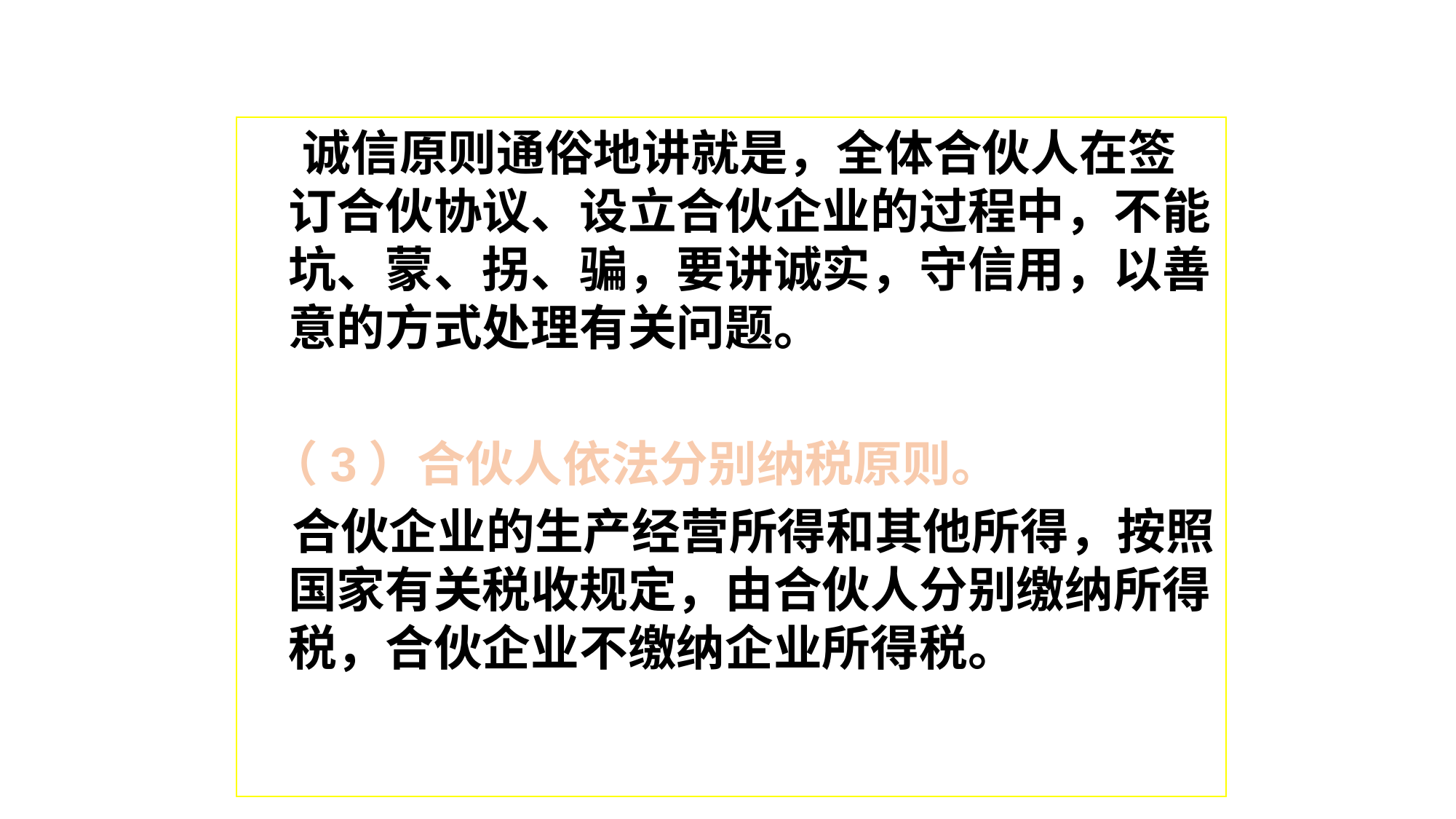

诚信原则通俗地讲就是，全体合伙人在签订合伙协议、设立合伙企业的过程中，不能坑、蒙、拐、骗，要讲诚实，守信用，以善意的方式处理有关问题。

 （3）合伙人依法分别纳税原则。
   合伙企业的生产经营所得和其他所得，按照国家有关税收规定，由合伙人分别缴纳所得税，合伙企业不缴纳企业所得税。